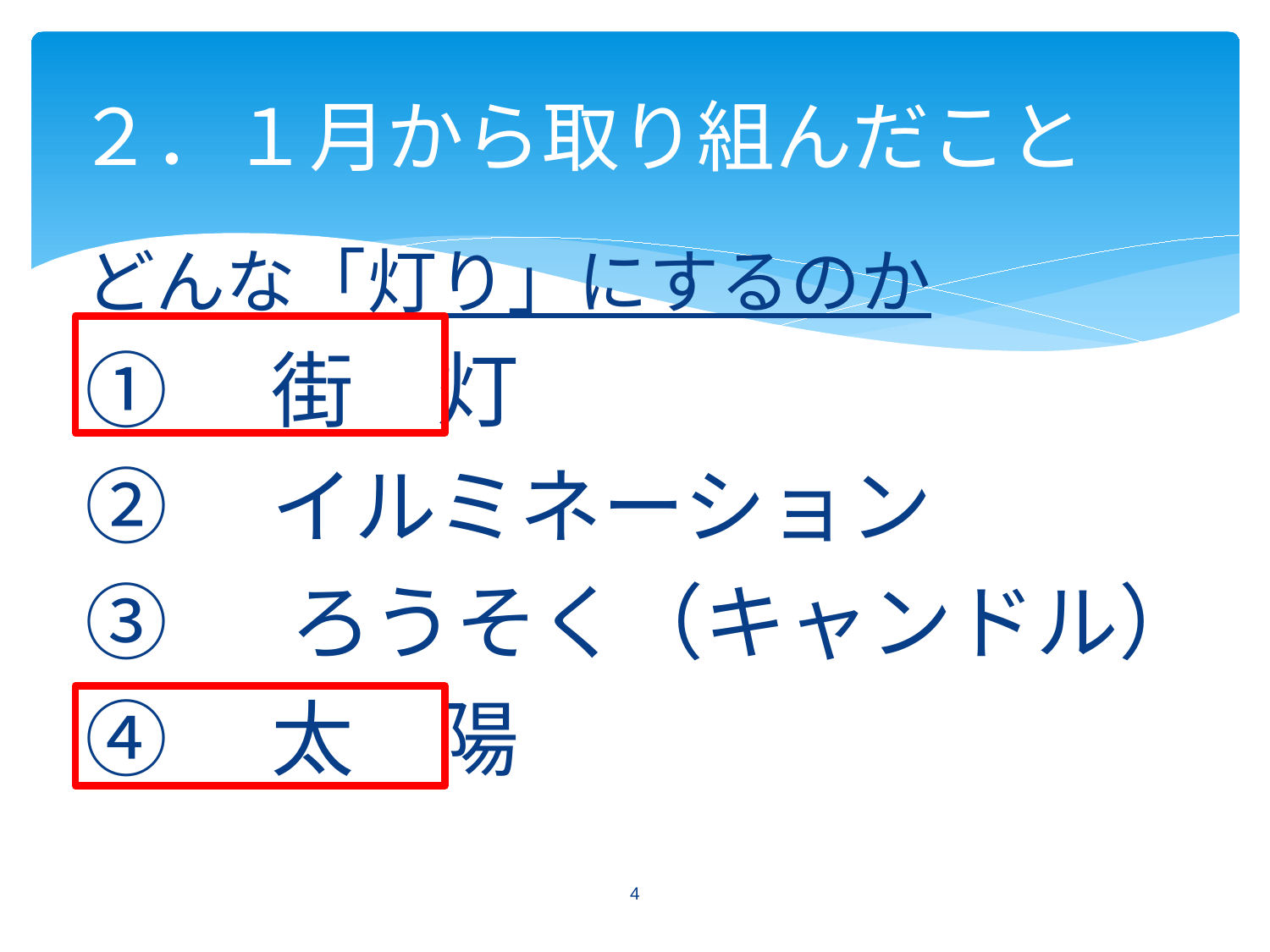

# ２．１月から取り組んだこと
どんな「灯り」にするのか
①　街　灯
②　イルミネーション
③　 ろうそく（キャンドル）
④　太　陽

4